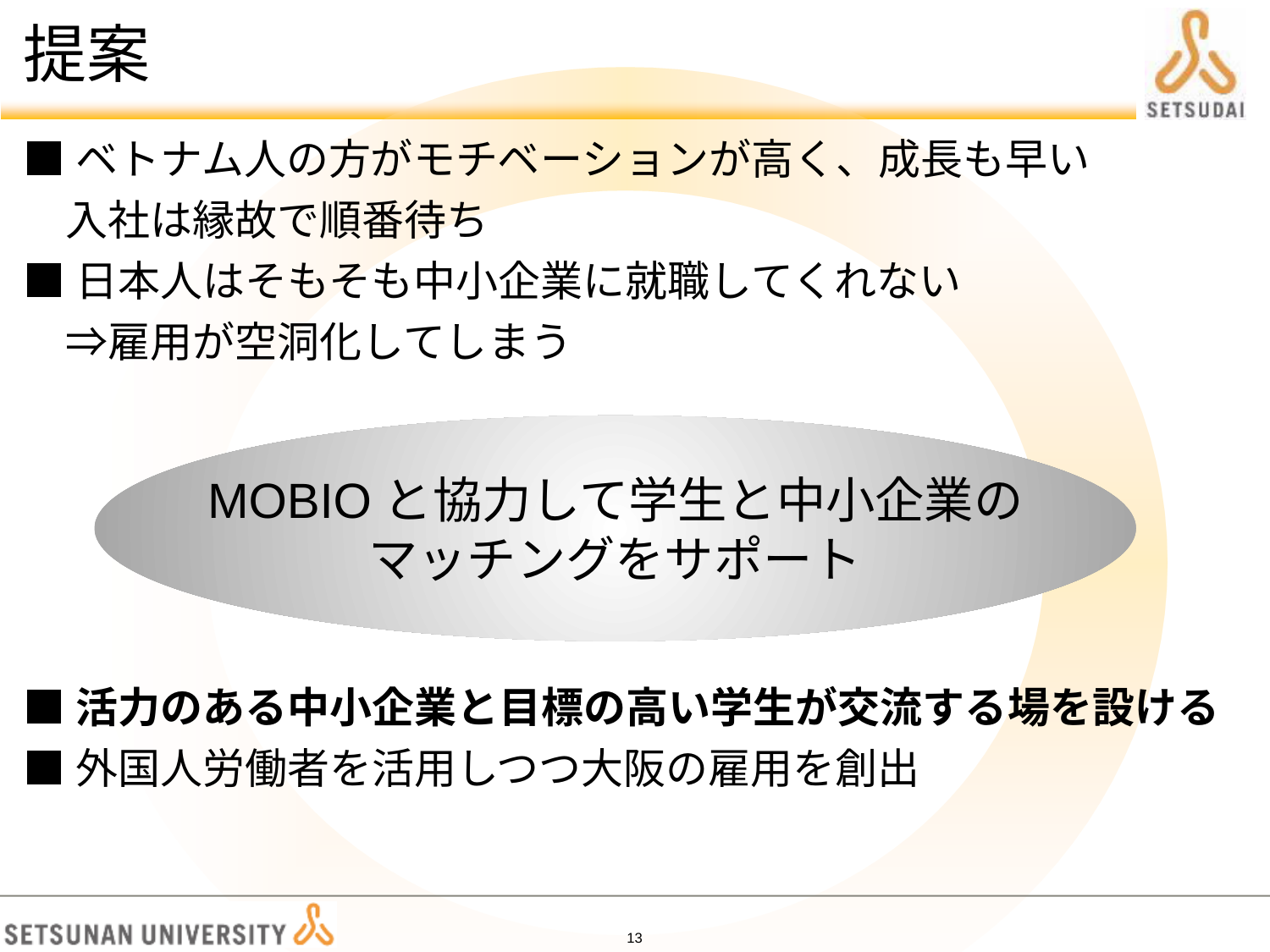

# 提案
■ベトナム人の方がモチベーションが高く、成長も早い
　入社は縁故で順番待ち
■日本人はそもそも中小企業に就職してくれない
　⇒雇用が空洞化してしまう

■活力のある中小企業と目標の高い学生が交流する場を設ける
■外国人労働者を活用しつつ大阪の雇用を創出

MOBIOと協力して学生と中小企業の
マッチングをサポート
13